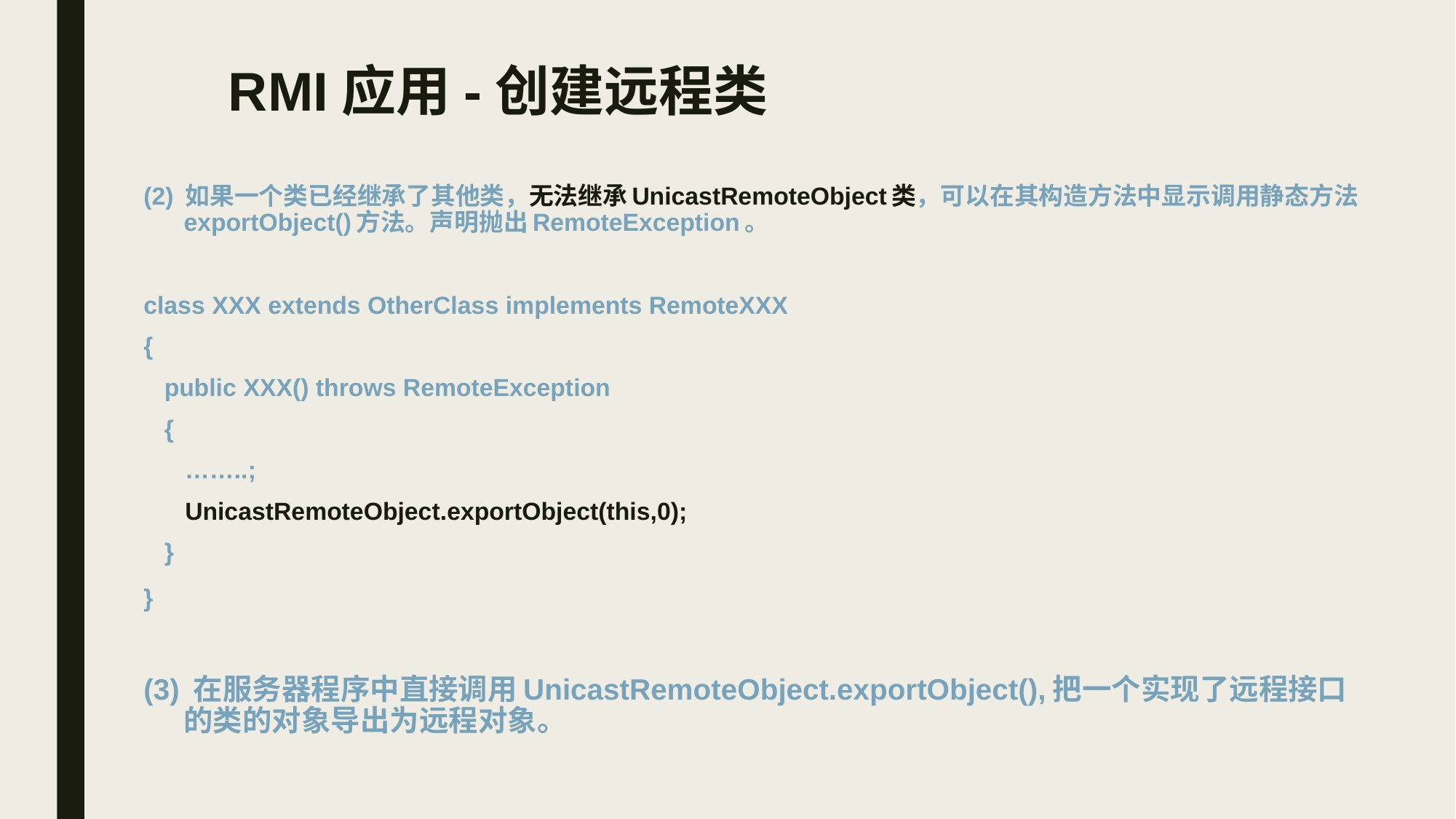

# RMI应用-创建远程类
(2) 如果一个类已经继承了其他类，无法继承UnicastRemoteObject类，可以在其构造方法中显示调用静态方法exportObject()方法。声明抛出RemoteException。

class XXX extends OtherClass implements RemoteXXX
{
   public XXX() throws RemoteException
   {
      ……..;
      UnicastRemoteObject.exportObject(this,0);
   }
}

(3) 在服务器程序中直接调用UnicastRemoteObject.exportObject(),把一个实现了远程接口的类的对象导出为远程对象。